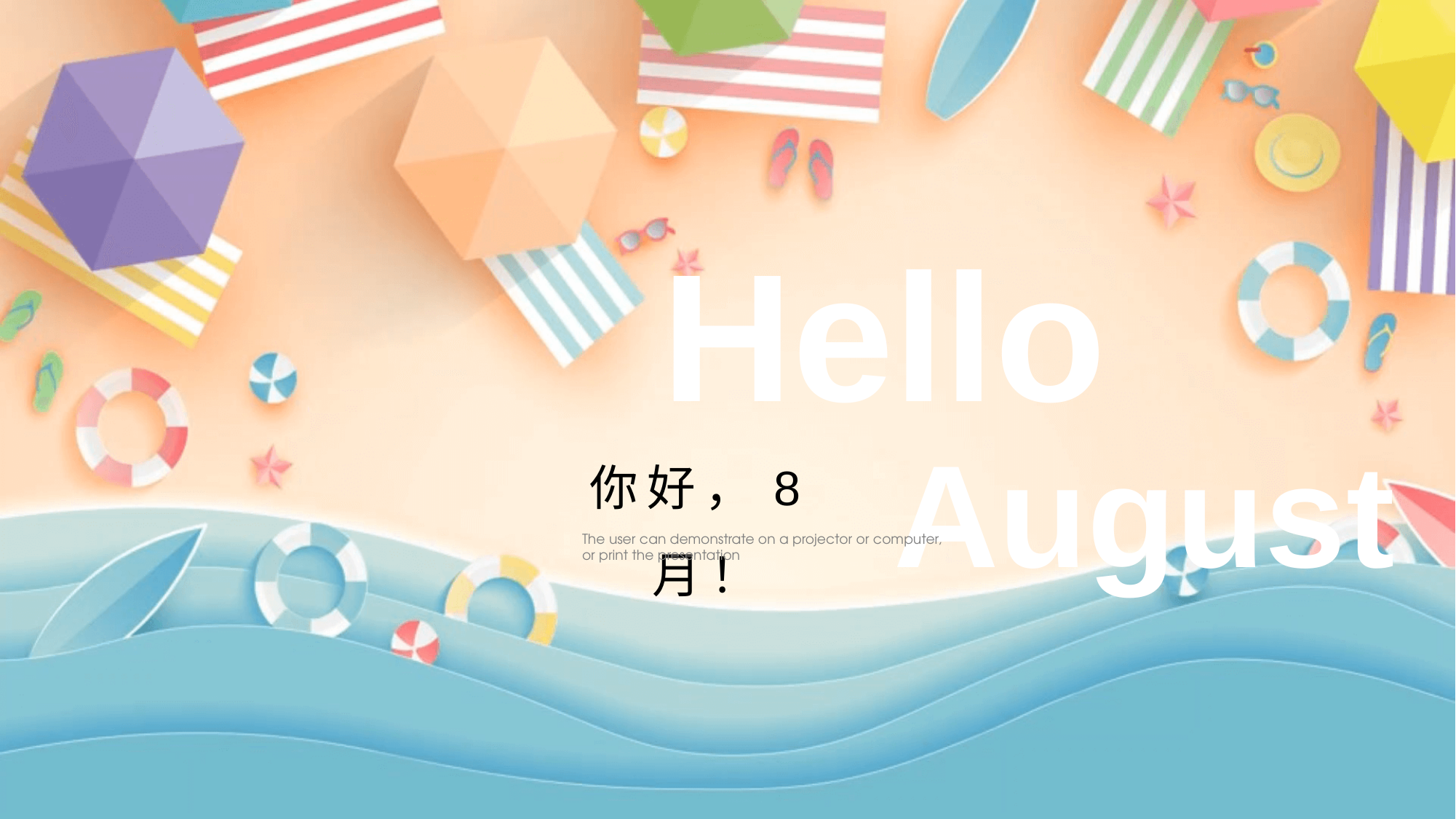

Hello
August
你好，8月！
The user can demonstrate on a projector or computer, or print the presentation